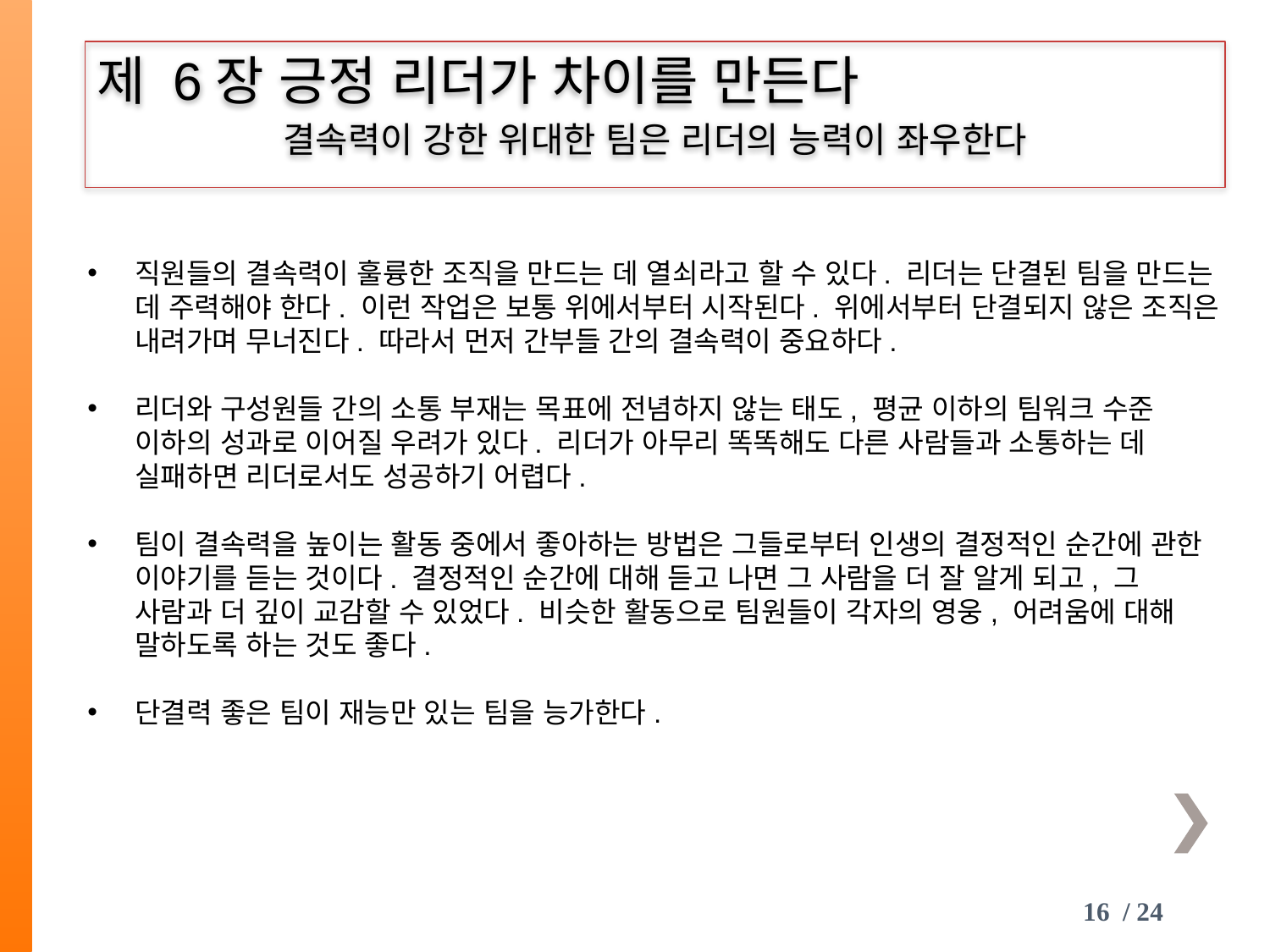

제 6장 긍정 리더가 차이를 만든다

결속력이 강한 위대한 팀은 리더의 능력이 좌우한다

직원들의 결속력이 훌륭한 조직을 만드는 데 열쇠라고 할 수 있다. 리더는 단결된 팀을 만드는 데 주력해야 한다. 이런 작업은 보통 위에서부터 시작된다. 위에서부터 단결되지 않은 조직은 내려가며 무너진다. 따라서 먼저 간부들 간의 결속력이 중요하다.

리더와 구성원들 간의 소통 부재는 목표에 전념하지 않는 태도, 평균 이하의 팀워크 수준 이하의 성과로 이어질 우려가 있다. 리더가 아무리 똑똑해도 다른 사람들과 소통하는 데 실패하면 리더로서도 성공하기 어렵다.

팀이 결속력을 높이는 활동 중에서 좋아하는 방법은 그들로부터 인생의 결정적인 순간에 관한 이야기를 듣는 것이다. 결정적인 순간에 대해 듣고 나면 그 사람을 더 잘 알게 되고, 그 사람과 더 깊이 교감할 수 있었다. 비슷한 활동으로 팀원들이 각자의 영웅, 어려움에 대해 말하도록 하는 것도 좋다.

단결력 좋은 팀이 재능만 있는 팀을 능가한다.
16  / 24